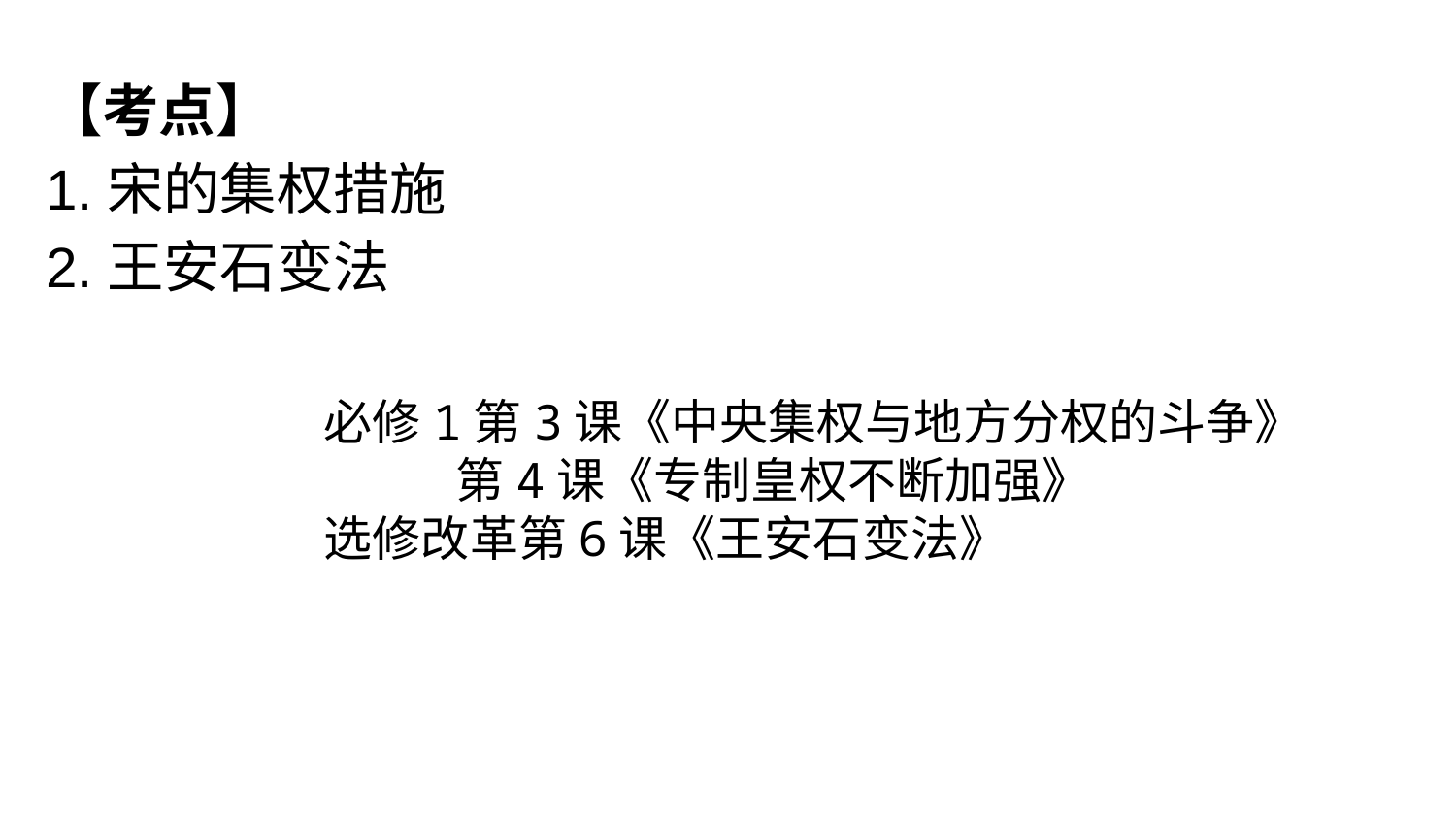

【考点】
1.宋的集权措施
2.王安石变法

必修1第3课《中央集权与地方分权的斗争》
           第4课《专制皇权不断加强》
选修改革第6课《王安石变法》